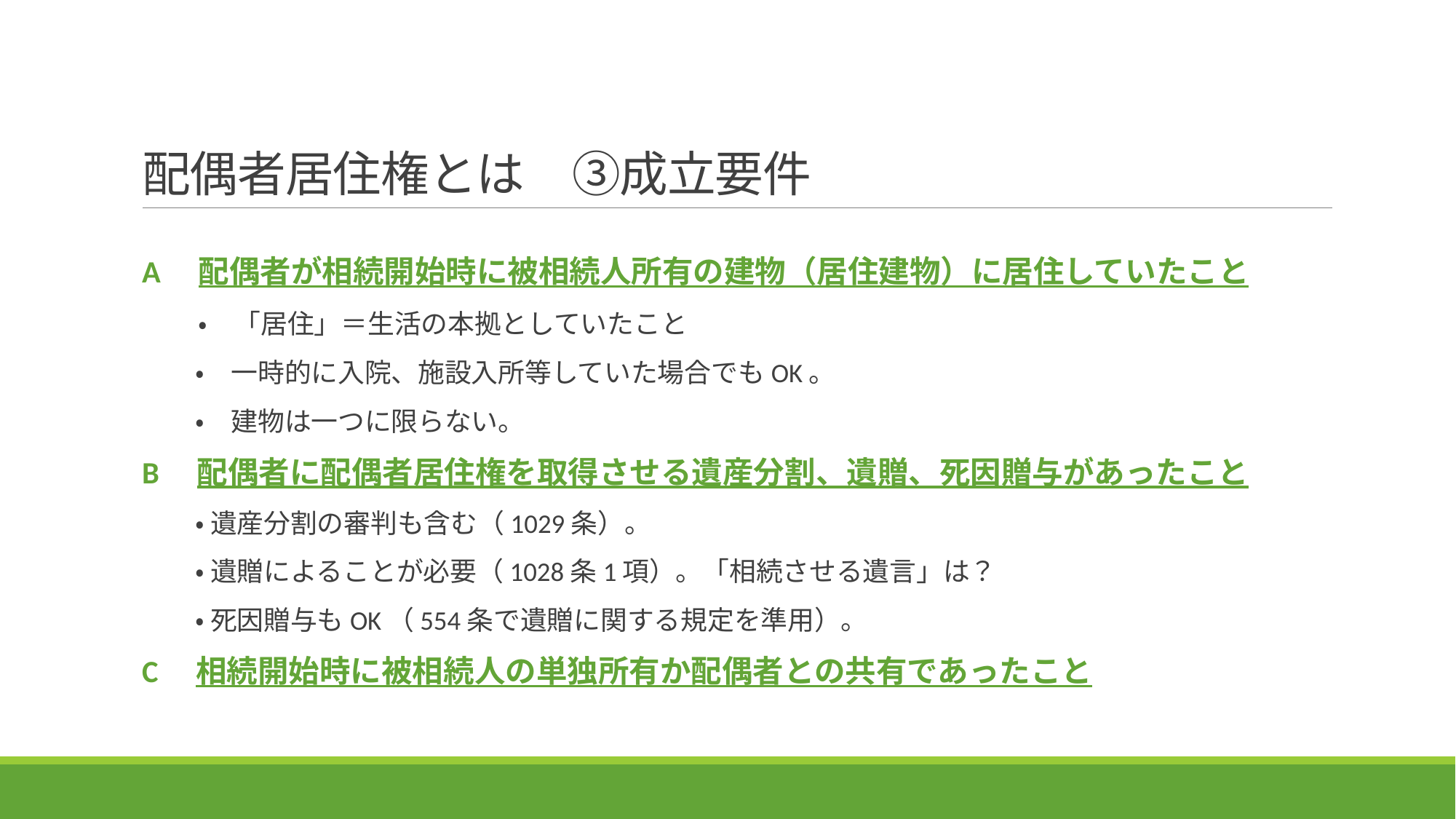

# 配偶者居住権とは　③成立要件
A　配偶者が相続開始時に被相続人所有の建物（居住建物）に居住していたこと
　　・　「居住」＝生活の本拠としていたこと
　　・　一時的に入院、施設入所等していた場合でもOK。
　　・　建物は一つに限らない。
B　配偶者に配偶者居住権を取得させる遺産分割、遺贈、死因贈与があったこと
　　・ 遺産分割の審判も含む（1029条）。
　　・ 遺贈によることが必要（1028条1項）。「相続させる遺言」は？
　　・ 死因贈与もOK（554条で遺贈に関する規定を準用）。
C　相続開始時に被相続人の単独所有か配偶者との共有であったこと